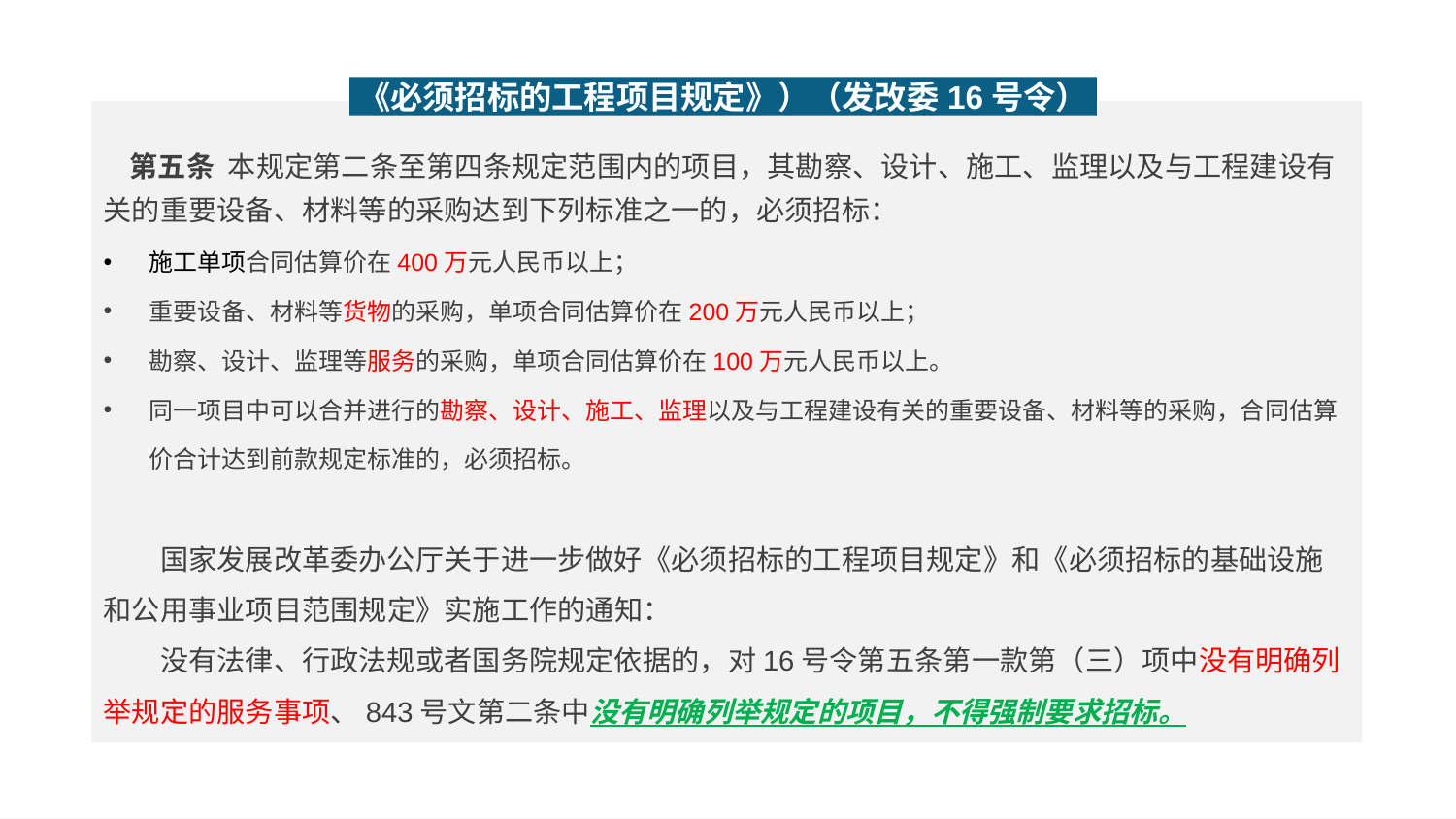

《必须招标的工程项目规定》）（发改委16号令）

   第五条  本规定第二条至第四条规定范围内的项目，其勘察、设计、施工、监理以及与工程建设有关的重要设备、材料等的采购达到下列标准之一的，必须招标：
施工单项合同估算价在400万元人民币以上；
重要设备、材料等货物的采购，单项合同估算价在200万元人民币以上；
勘察、设计、监理等服务的采购，单项合同估算价在100万元人民币以上。
同一项目中可以合并进行的勘察、设计、施工、监理以及与工程建设有关的重要设备、材料等的采购，合同估算价合计达到前款规定标准的，必须招标。

国家发展改革委办公厅关于进一步做好《必须招标的工程项目规定》和《必须招标的基础设施和公用事业项目范围规定》实施工作的通知：
没有法律、行政法规或者国务院规定依据的，对16号令第五条第一款第（三）项中没有明确列举规定的服务事项、843号文第二条中没有明确列举规定的项目，不得强制要求招标。